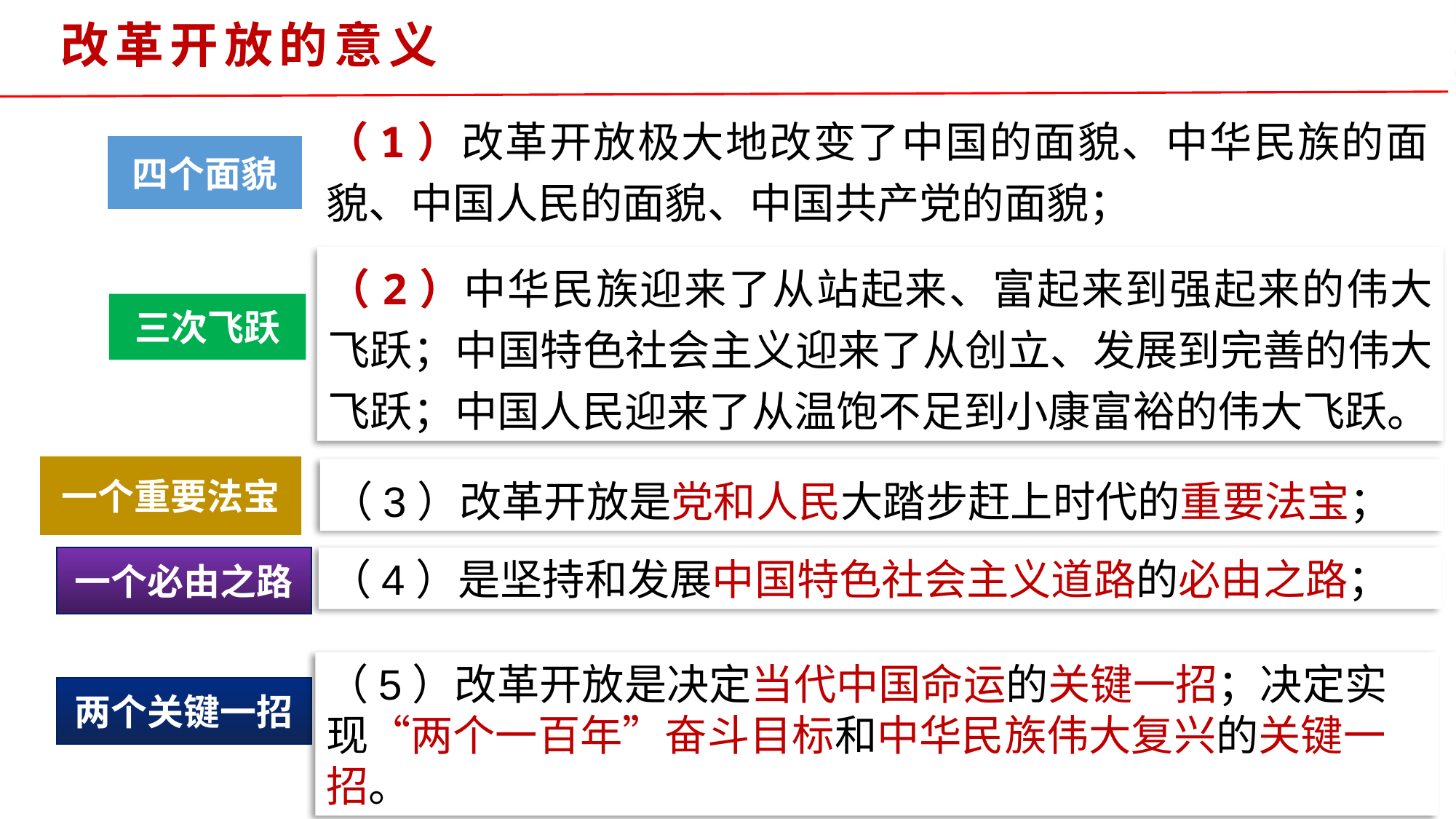

改革开放的意义
（1）改革开放极大地改变了中国的面貌、中华民族的面貌、中国人民的面貌、中国共产党的面貌；
四个面貌
（2）中华民族迎来了从站起来、富起来到强起来的伟大飞跃；中国特色社会主义迎来了从创立、发展到完善的伟大飞跃；中国人民迎来了从温饱不足到小康富裕的伟大飞跃。
三次飞跃
一个重要法宝
（3）改革开放是党和人民大踏步赶上时代的重要法宝；
（4）是坚持和发展中国特色社会主义道路的必由之路；
一个必由之路
（5）改革开放是决定当代中国命运的关键一招；决定实现“两个一百年”奋斗目标和中华民族伟大复兴的关键一招。
两个关键一招